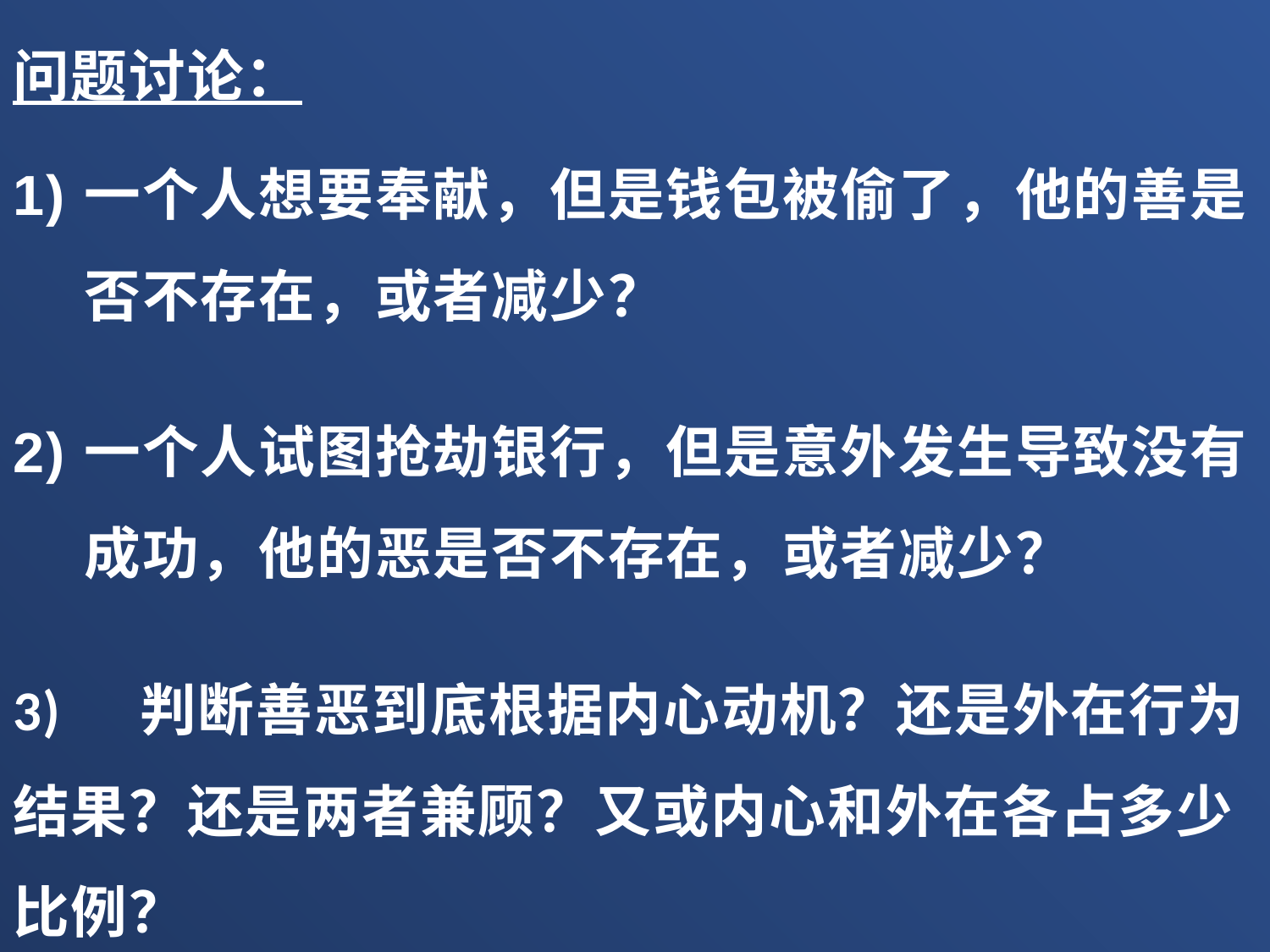

问题讨论：
一个人想要奉献，但是钱包被偷了，他的善是否不存在，或者减少？

一个人试图抢劫银行，但是意外发生导致没有成功，他的恶是否不存在，或者减少？

3)	判断善恶到底根据内心动机？还是外在行为结果？还是两者兼顾？又或内心和外在各占多少比例？